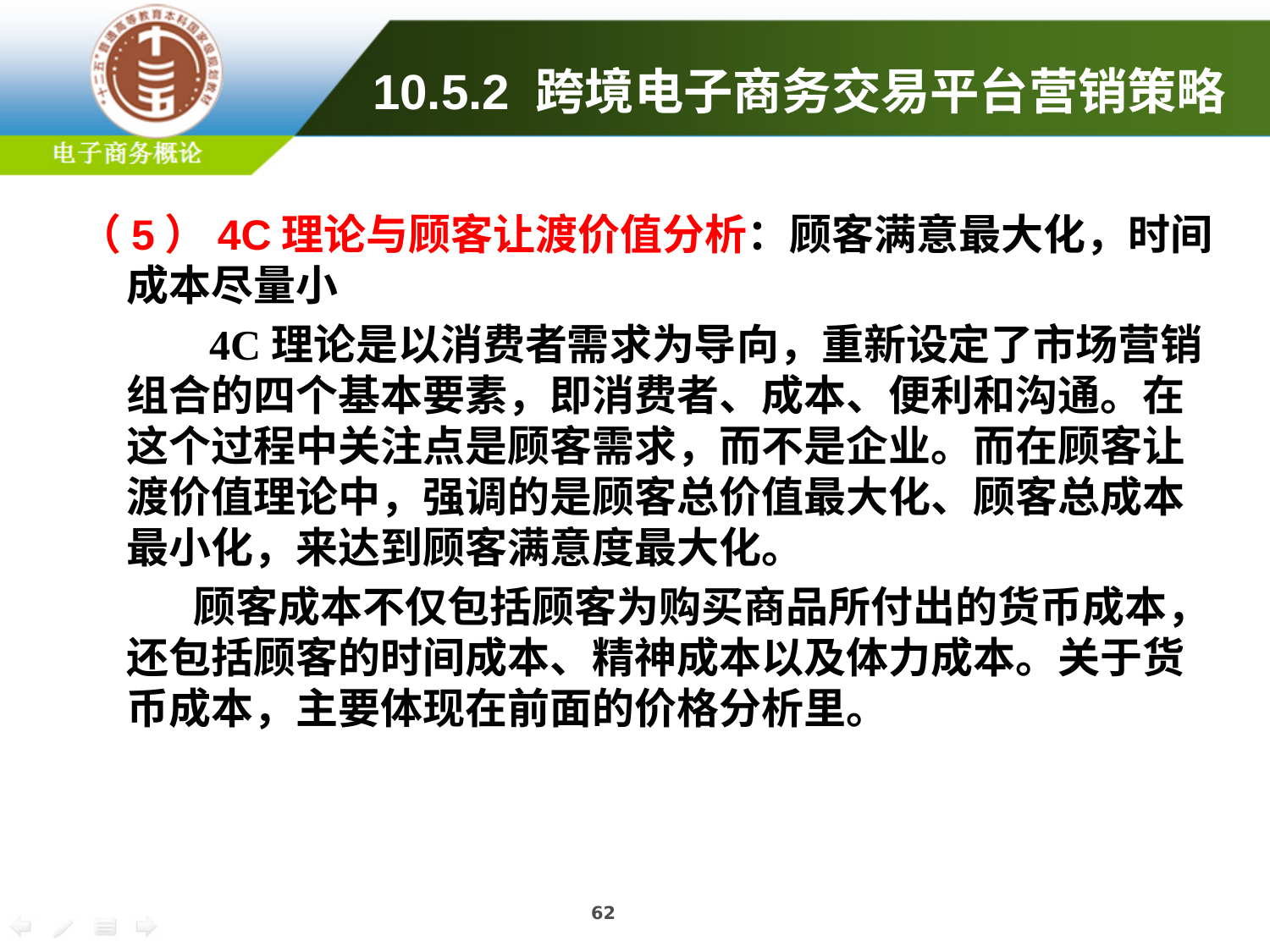

10.5.2 跨境电子商务交易平台营销策略
（5）4C理论与顾客让渡价值分析：顾客满意最大化，时间成本尽量小
           4C理论是以消费者需求为导向，重新设定了市场营销组合的四个基本要素，即消费者、成本、便利和沟通。在这个过程中关注点是顾客需求，而不是企业。而在顾客让渡价值理论中，强调的是顾客总价值最大化、顾客总成本最小化，来达到顾客满意度最大化。
           顾客成本不仅包括顾客为购买商品所付出的货币成本，还包括顾客的时间成本、精神成本以及体力成本。关于货币成本，主要体现在前面的价格分析里。

62